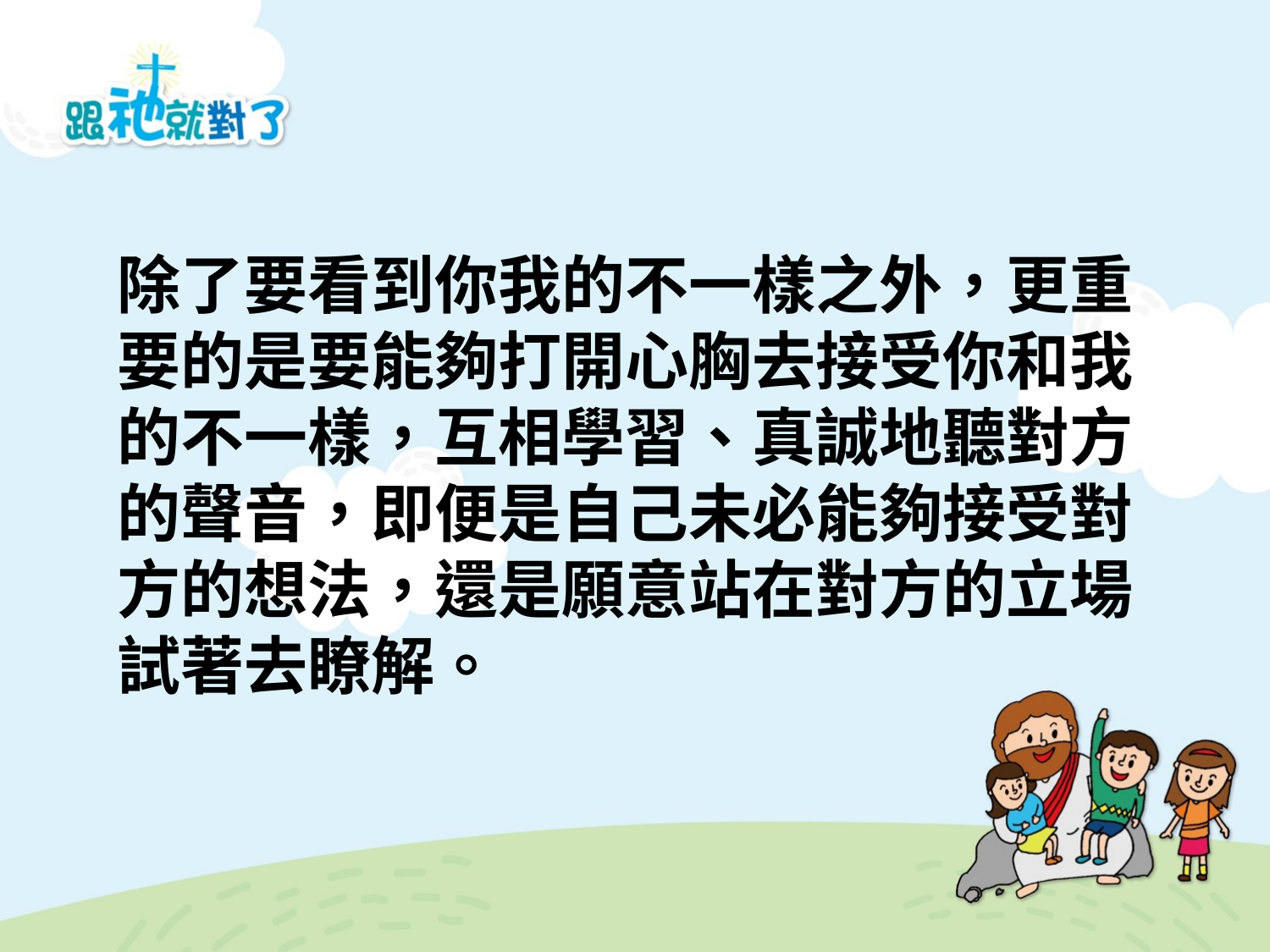

除了要看到你我的不一樣之外，更重要的是要能夠打開心胸去接受你和我的不一樣，互相學習、真誠地聽對方的聲音，即便是自己未必能夠接受對方的想法，還是願意站在對方的立場試著去瞭解。